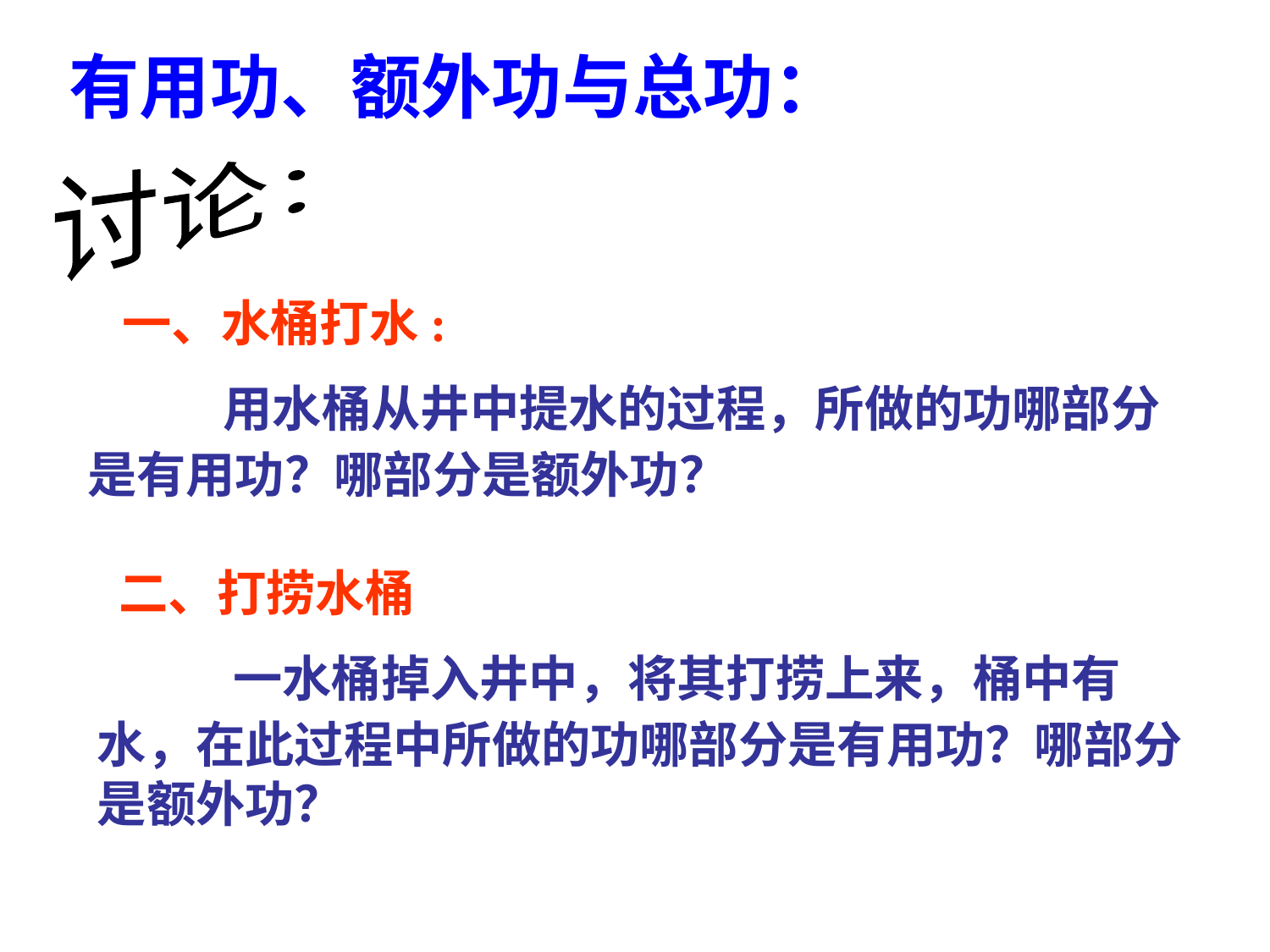

有用功、额外功与总功：
讨论：
一、水桶打水:
      用水桶从井中提水的过程，所做的功哪部分是有用功？哪部分是额外功？
二、打捞水桶
      一水桶掉入井中，将其打捞上来，桶中有水，在此过程中所做的功哪部分是有用功？哪部分是额外功？